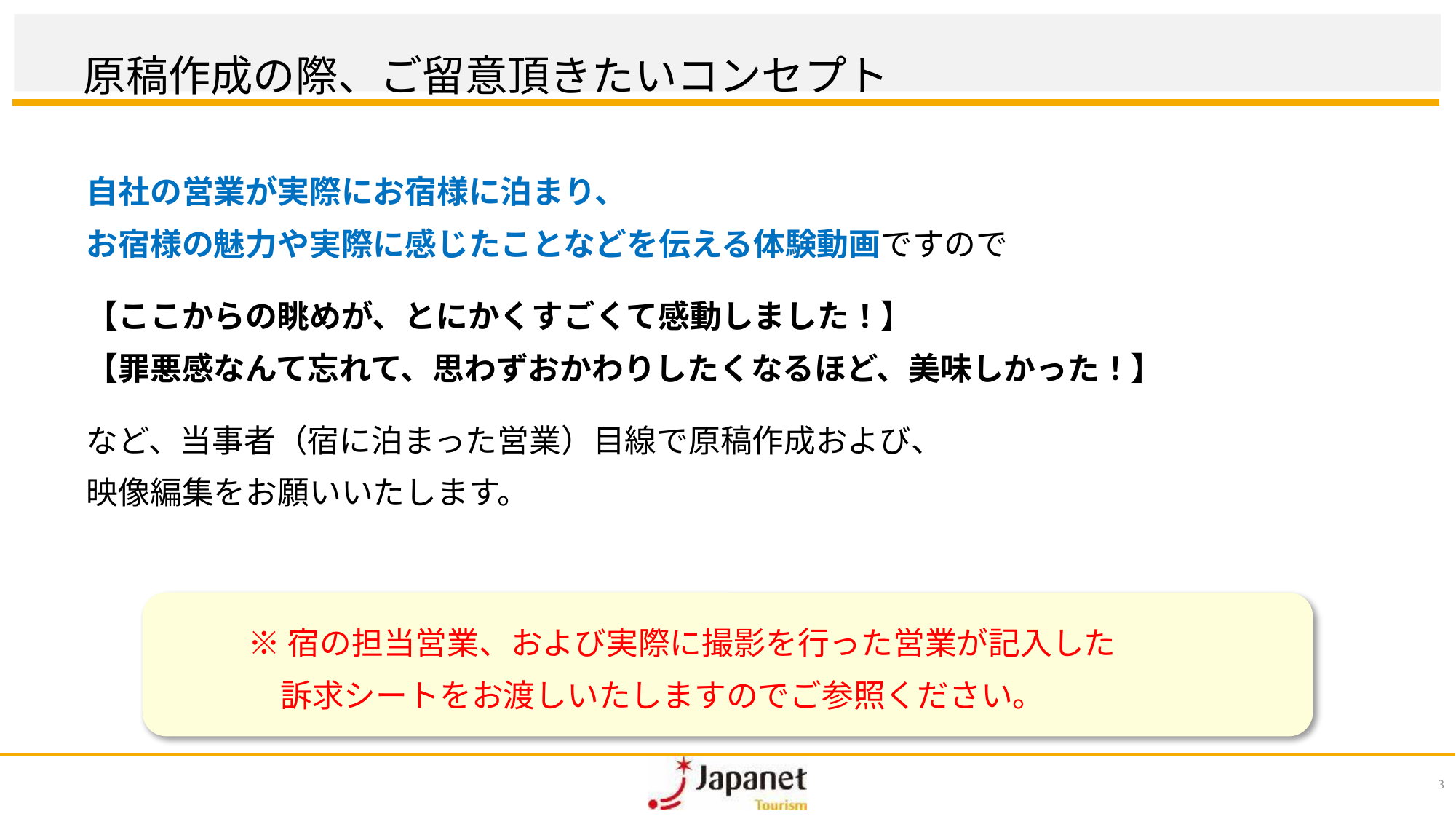

# 原稿作成の際、ご留意頂きたいコンセプト
自社の営業が実際にお宿様に泊まり、
お宿様の魅力や実際に感じたことなどを伝える体験動画ですので

【ここからの眺めが、とにかくすごくて感動しました！】
【罪悪感なんて忘れて、思わずおかわりしたくなるほど、美味しかった！】

など、当事者（宿に泊まった営業）目線で原稿作成および、
映像編集をお願いいたします。

※宿の担当営業、および実際に撮影を行った営業が記入した
　訴求シートをお渡しいたしますのでご参照ください。
3